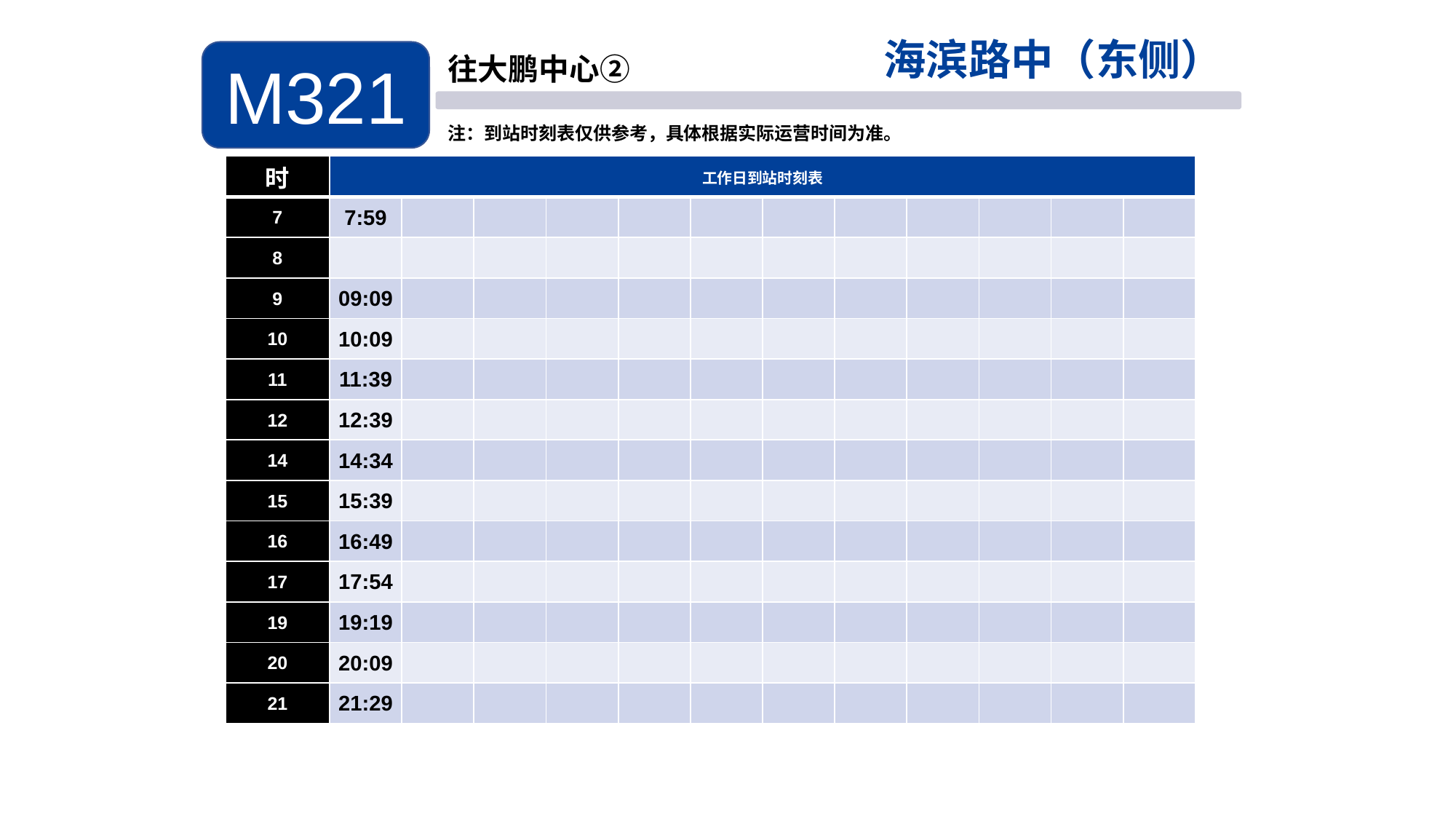

海滨路中（东侧）
M321
往大鹏中心②

注：到站时刻表仅供参考，具体根据实际运营时间为准。
| 时 | 工作日到站时刻表 |  |  |  |  |  |  |  |  |  |  |  |
| --- | --- | --- | --- | --- | --- | --- | --- | --- | --- | --- | --- | --- |
| 7 | 7:59 |  |  |  |  |  |  |  |  |  |  |  |
| 8 |  |  |  |  |  |  |  |  |  |  |  |  |
| 9 | 09:09 |  |  |  |  |  |  |  |  |  |  |  |
| 10 | 10:09 |  |  |  |  |  |  |  |  |  |  |  |
| 11 | 11:39 |  |  |  |  |  |  |  |  |  |  |  |
| 12 | 12:39 |  |  |  |  |  |  |  |  |  |  |  |
| 14 | 14:34 |  |  |  |  |  |  |  |  |  |  |  |
| 15 | 15:39 |  |  |  |  |  |  |  |  |  |  |  |
| 16 | 16:49 |  |  |  |  |  |  |  |  |  |  |  |
| 17 | 17:54 |  |  |  |  |  |  |  |  |  |  |  |
| 19 | 19:19 |  |  |  |  |  |  |  |  |  |  |  |
| 20 | 20:09 |  |  |  |  |  |  |  |  |  |  |  |
| 21 | 21:29 |  |  |  |  |  |  |  |  |  |  |  |